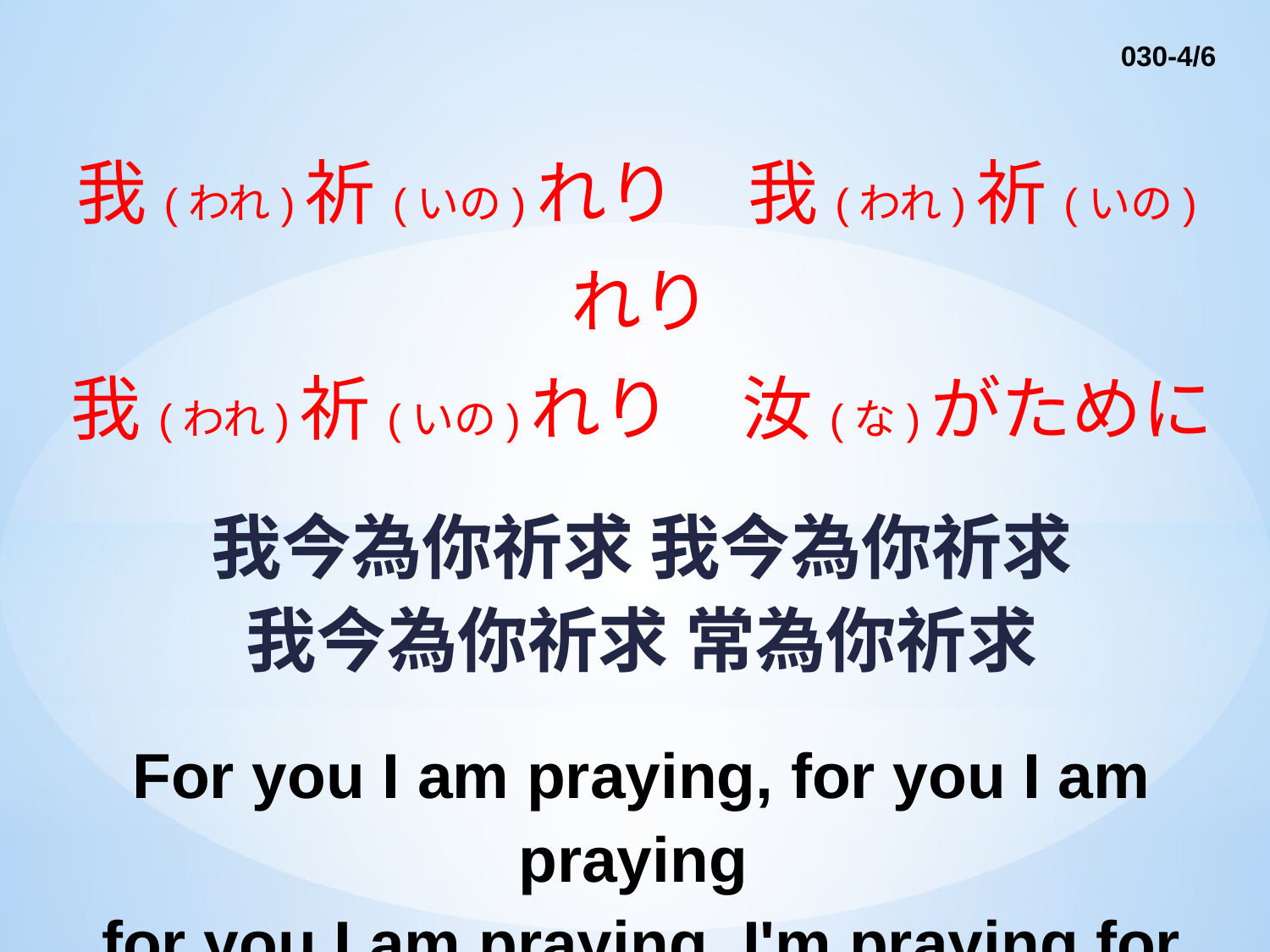

030-4/6
我(われ)祈(いの)れり　我(われ)祈(いの)れり
我(われ)祈(いの)れり　汝(な)がために
　
我今為你祈求 我今為你祈求
我今為你祈求 常為你祈求

For you I am praying, for you I am praying
for you I am praying, I'm praying for you